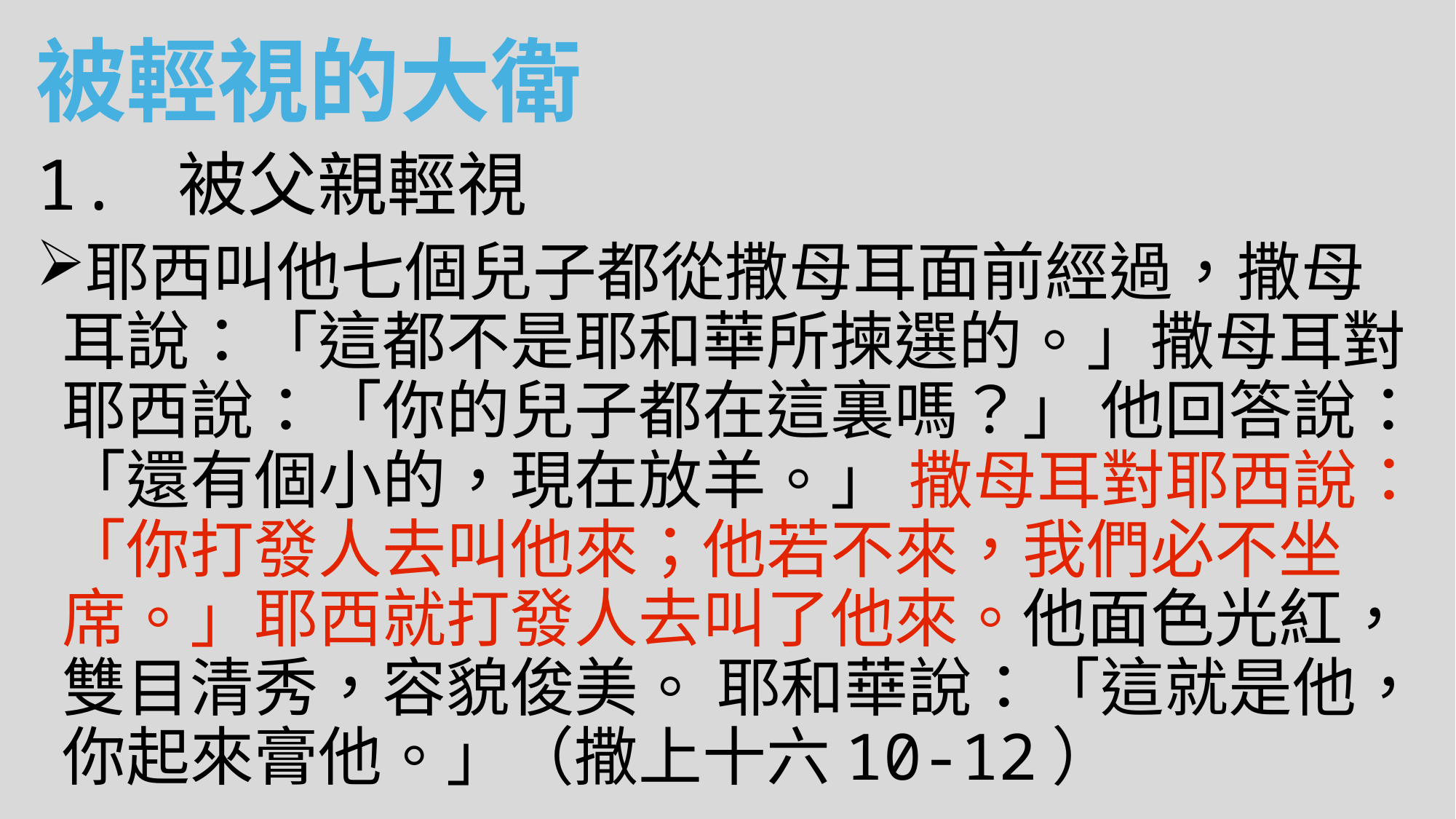

被輕視的大衛
1. 被父親輕視
耶西叫他七個兒子都從撒母耳面前經過，撒母耳說：「這都不是耶和華所揀選的。」撒母耳對耶西說：「你的兒子都在這裏嗎？」 他回答說：「還有個小的，現在放羊。」 撒母耳對耶西說：「你打發人去叫他來；他若不來，我們必不坐席。」耶西就打發人去叫了他來。他面色光紅，雙目清秀，容貌俊美。 耶和華說：「這就是他，你起來膏他。」（撒上十六10-12）